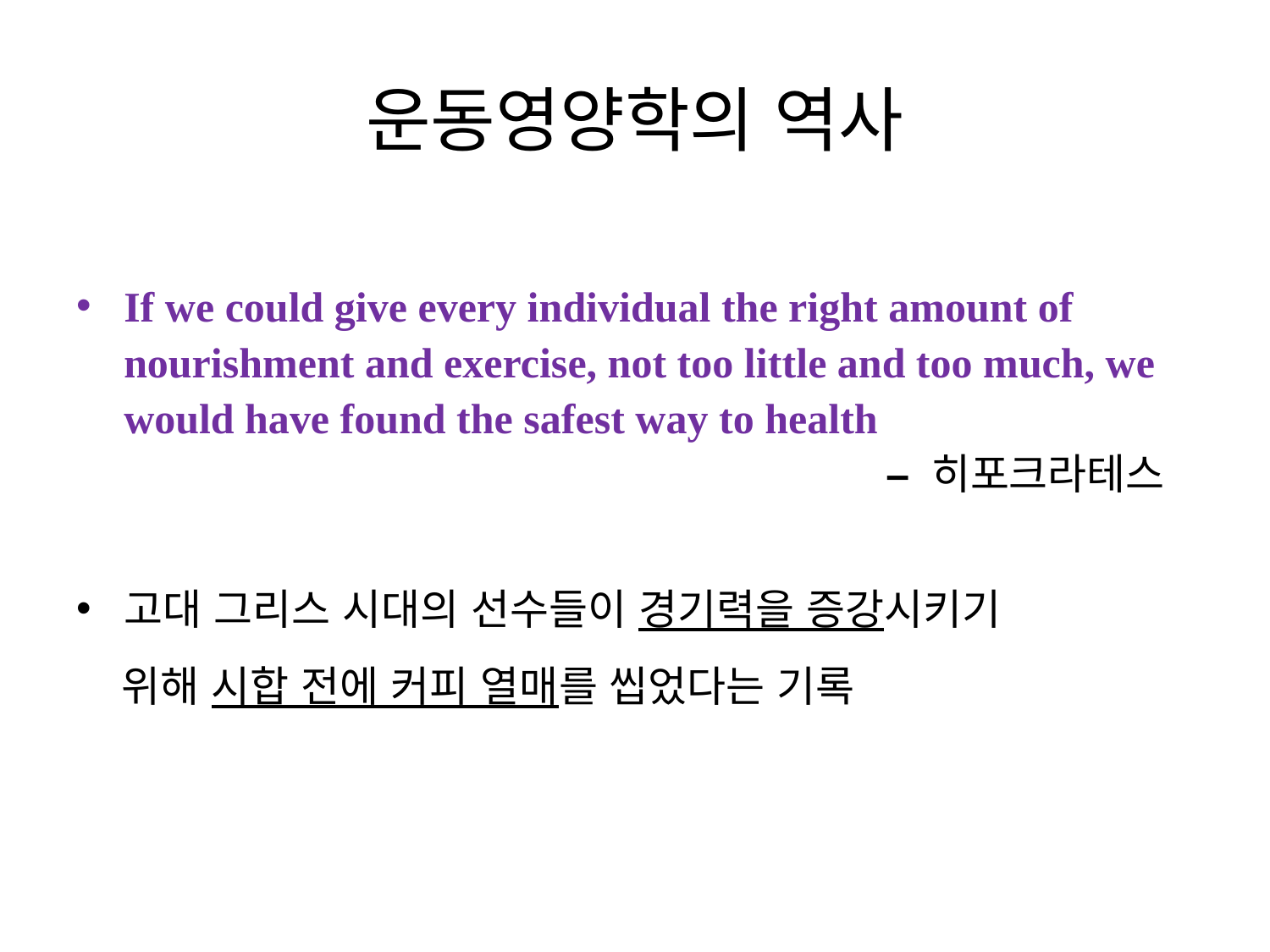

# 운동영양학의 역사
If we could give every individual the right amount of nourishment and exercise, not too little and too much, we would have found the safest way to health
						– 히포크라테스

고대 그리스 시대의 선수들이 경기력을 증강시키기
   위해 시합 전에 커피 열매를 씹었다는 기록